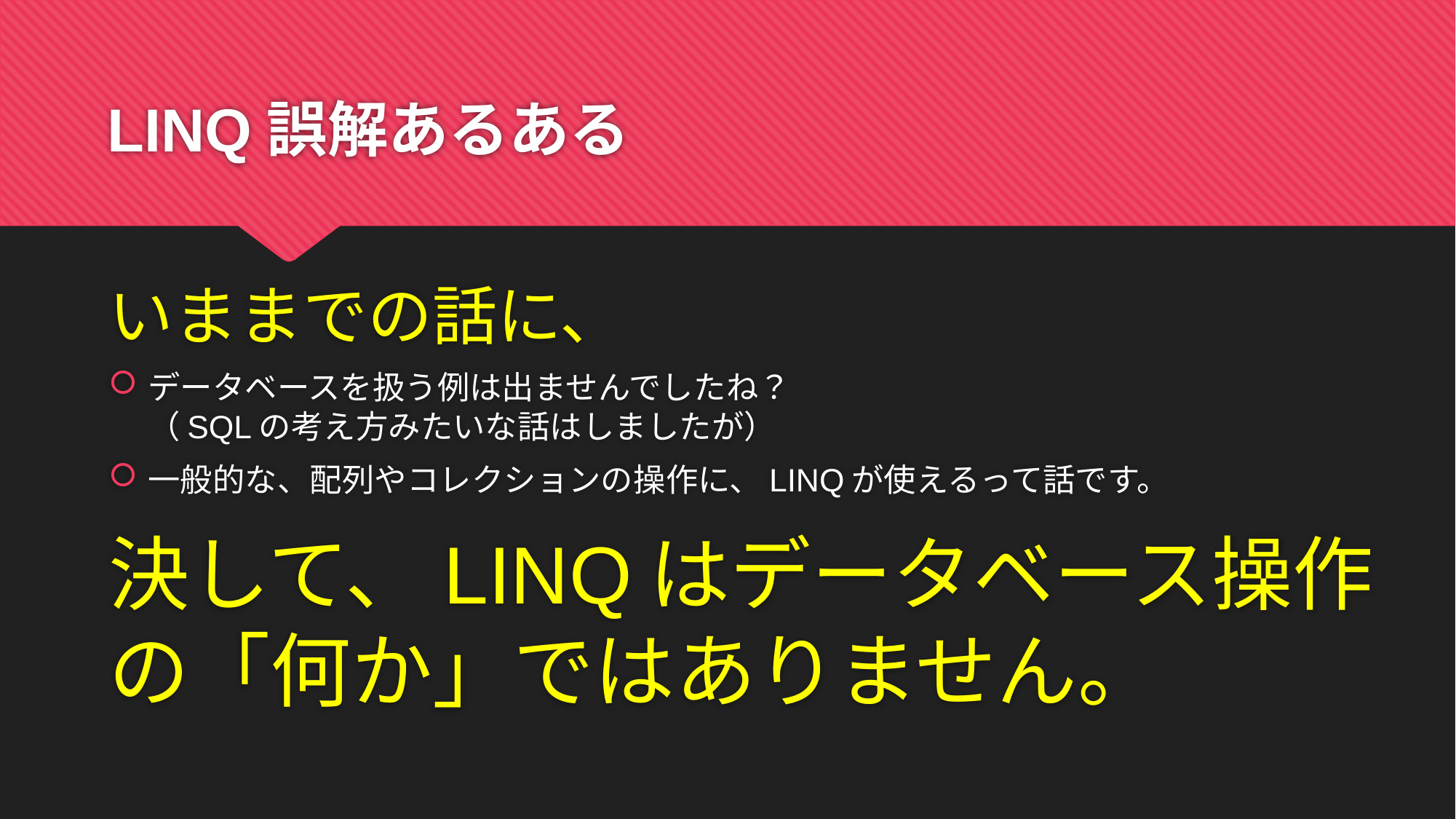

# LINQ誤解あるある
いままでの話に、
データベースを扱う例は出ませんでしたね？
（SQLの考え方みたいな話はしましたが）
一般的な、配列やコレクションの操作に、LINQが使えるって話です。
決して、LINQはデータベース操作の「何か」ではありません。